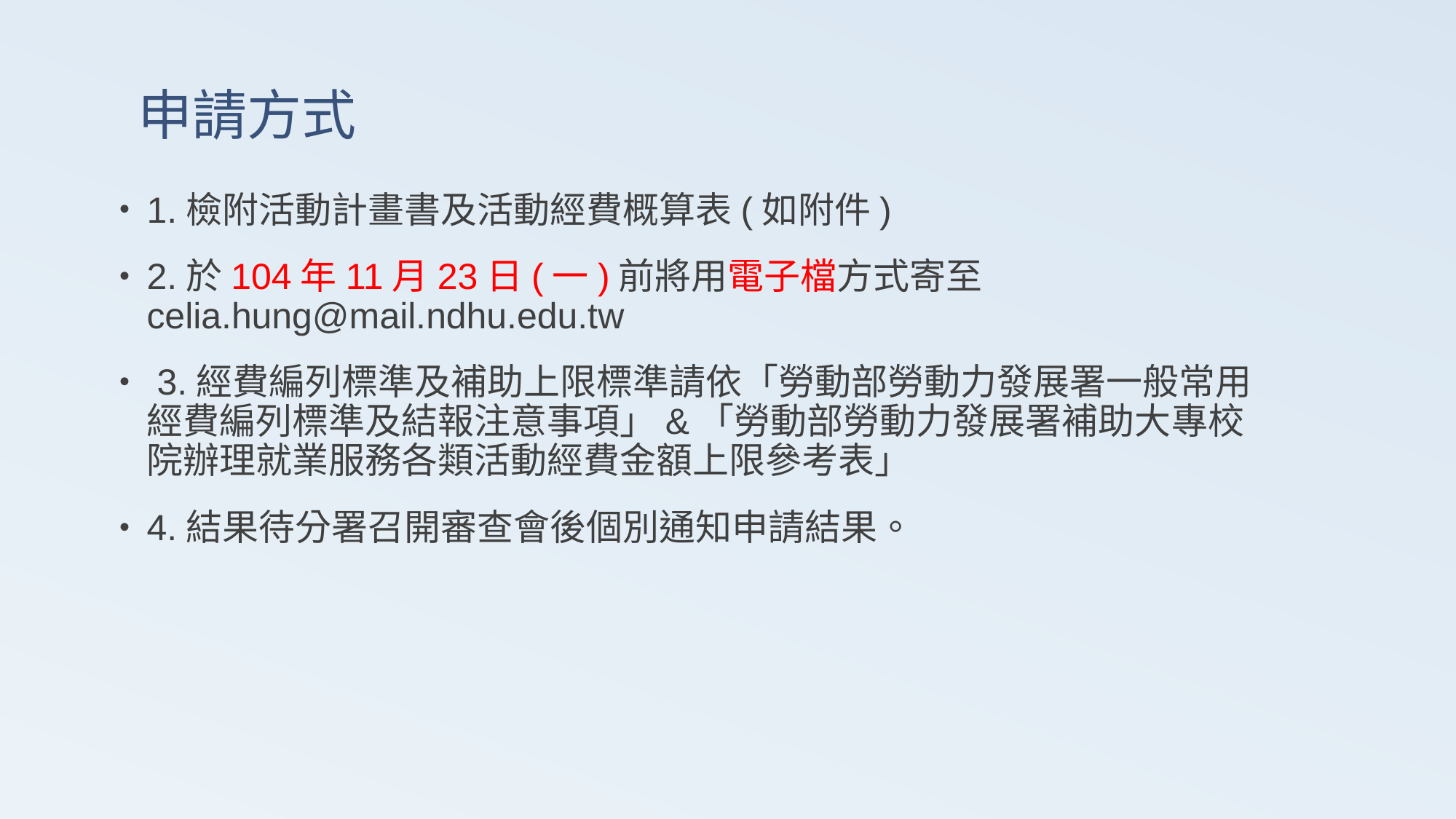

申請方式
1.檢附活動計畫書及活動經費概算表(如附件)
2.於104年11月23日(一)前將用電子檔方式寄至celia.hung@mail.ndhu.edu.tw
 3.經費編列標準及補助上限標準請依「勞動部勞動力發展署一般常用經費編列標準及結報注意事項」&「勞動部勞動力發展署補助大專校院辦理就業服務各類活動經費金額上限參考表」
4.結果待分署召開審查會後個別通知申請結果。